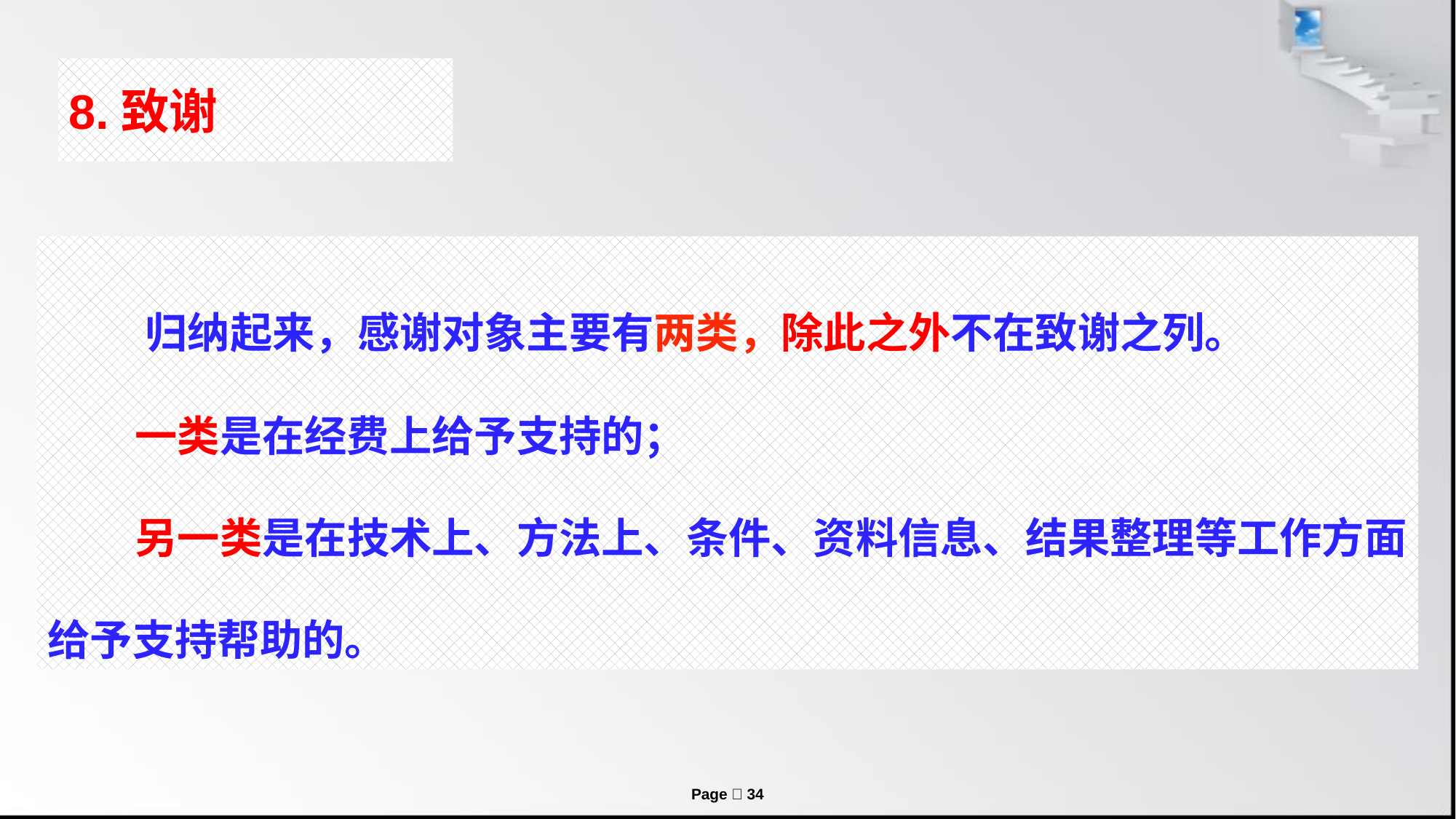

# 8.致谢
        归纳起来，感谢对象主要有两类，除此之外不在致谢之列。
        一类是在经费上给予支持的；
        另一类是在技术上、方法上、条件、资料信息、结果整理等工作方面给予支持帮助的。